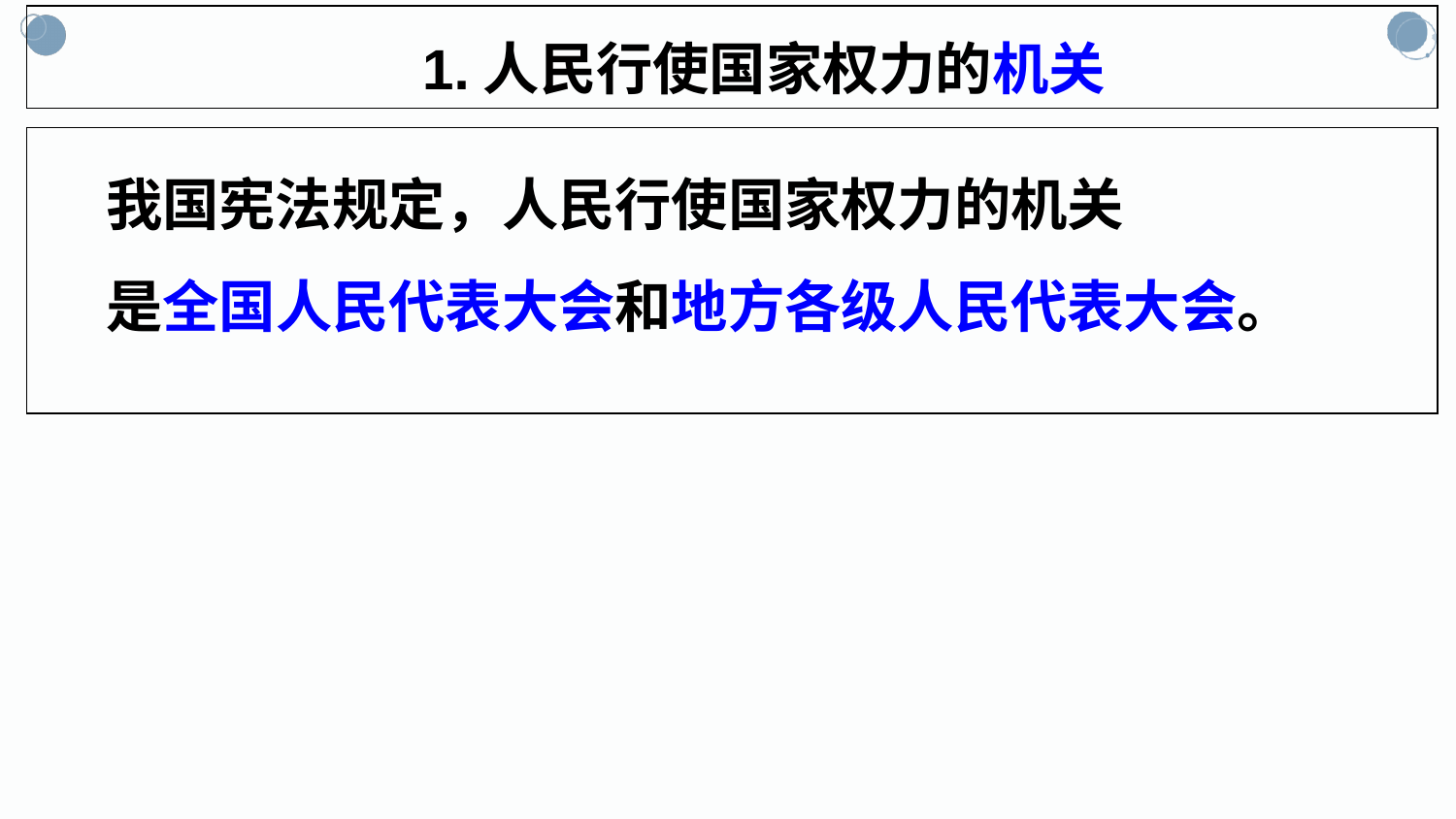

1.人民行使国家权力的机关
    我国宪法规定，人民行使国家权力的机关
    是全国人民代表大会和地方各级人民代表大会。